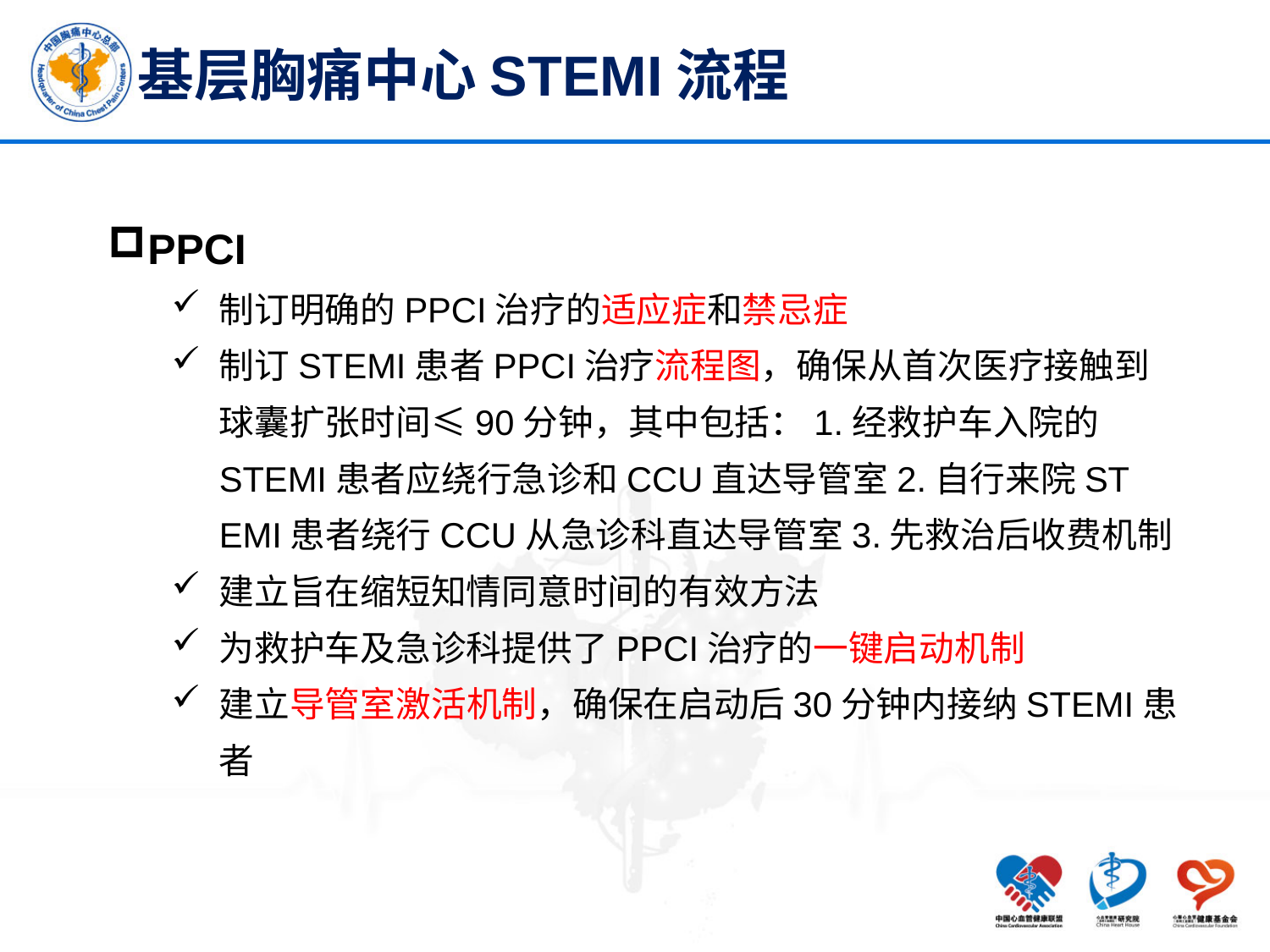

# 基层胸痛中心STEMI流程
PPCI
制订明确的PPCI治疗的适应症和禁忌症
制订STEMI患者PPCI治疗流程图，确保从首次医疗接触到球囊扩张时间≤90分钟，其中包括：1.经救护车入院的STEMI患者应绕行急诊和CCU直达导管室2.自行来院ST EMI患者绕行CCU从急诊科直达导管室3.先救治后收费机制
建立旨在缩短知情同意时间的有效方法
为救护车及急诊科提供了PPCI治疗的一键启动机制
建立导管室激活机制，确保在启动后30分钟内接纳STEMI患者